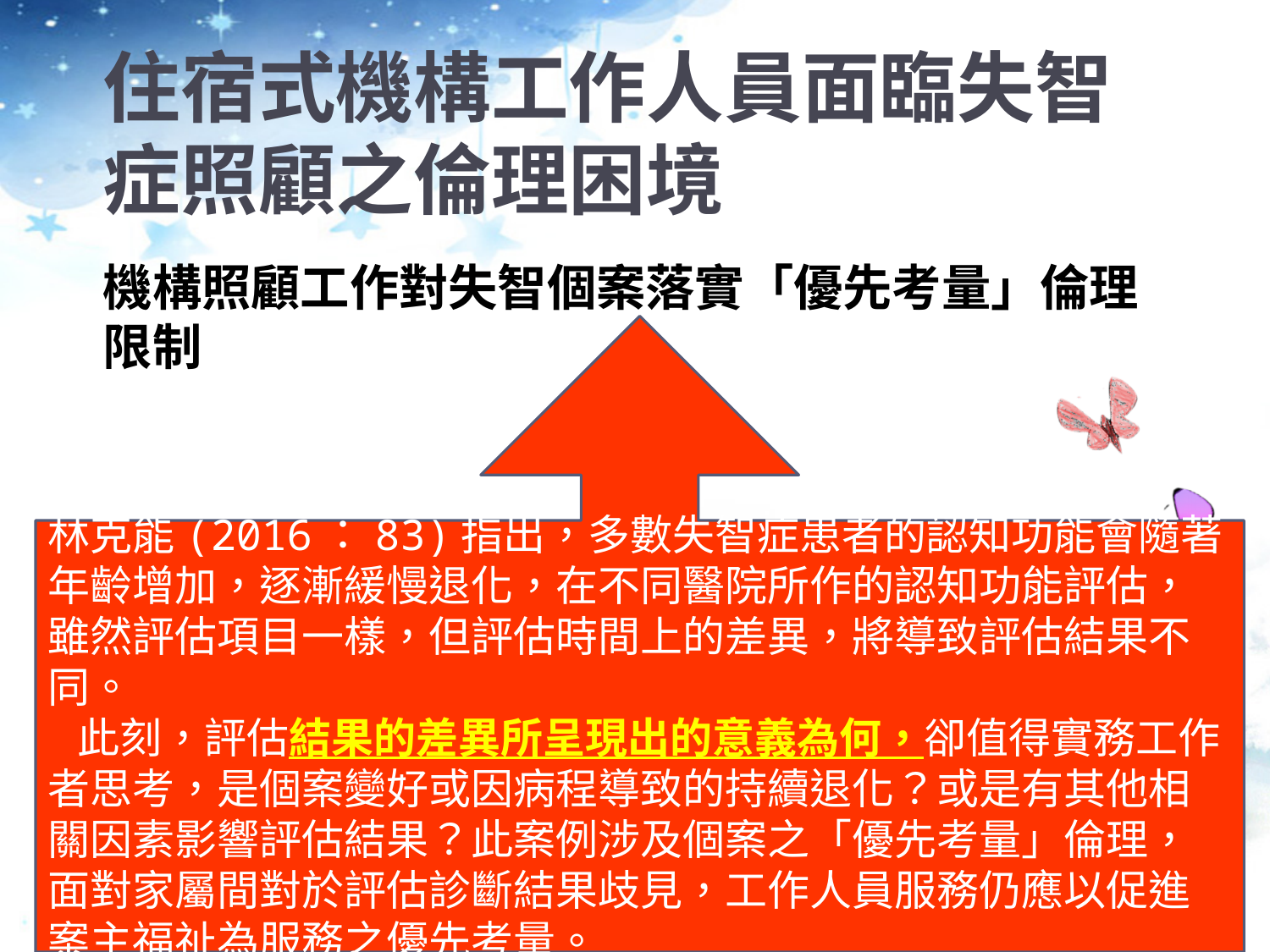

# 住宿式機構工作人員面臨失智症照顧之倫理困境
機構照顧工作對失智個案落實「優先考量」倫理限制

林克能(2016：83)指出，多數失智症患者的認知功能會隨著年齡增加，逐漸緩慢退化，在不同醫院所作的認知功能評估，雖然評估項目一樣，但評估時間上的差異，將導致評估結果不同。
  此刻，評估結果的差異所呈現出的意義為何，卻值得實務工作者思考，是個案變好或因病程導致的持續退化？或是有其他相關因素影響評估結果？此案例涉及個案之「優先考量」倫理，面對家屬間對於評估診斷結果歧見，工作人員服務仍應以促進案主福祉為服務之優先考量。